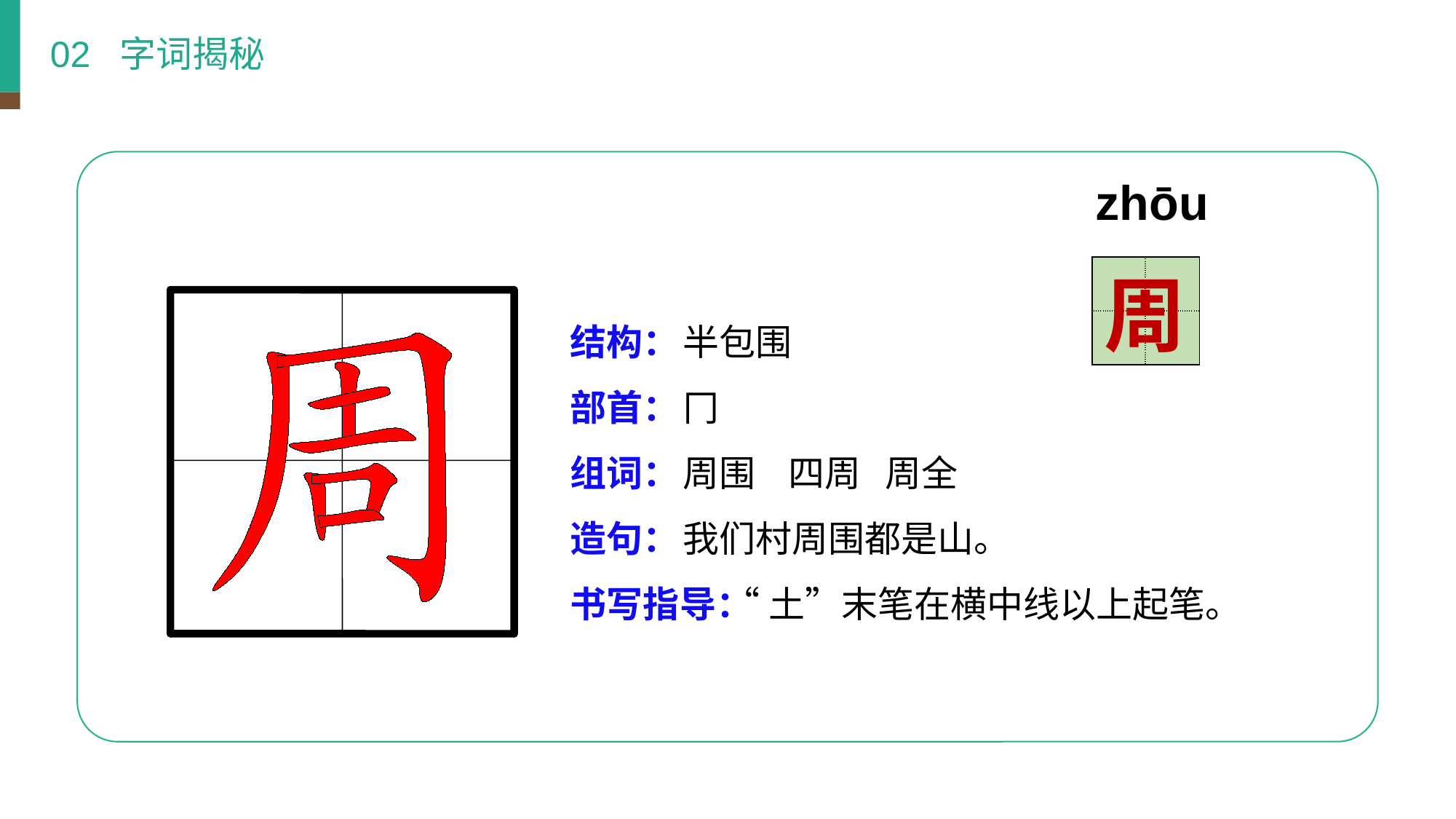

02  字词揭秘
zhōu
|  |  |
| --- | --- |
|  |  |
周

结构：
部首：
组词：
造句：
书写指导：
半包围
冂
周围    四周   周全
我们村周围都是山。
     “土”末笔在横中线以上起笔。